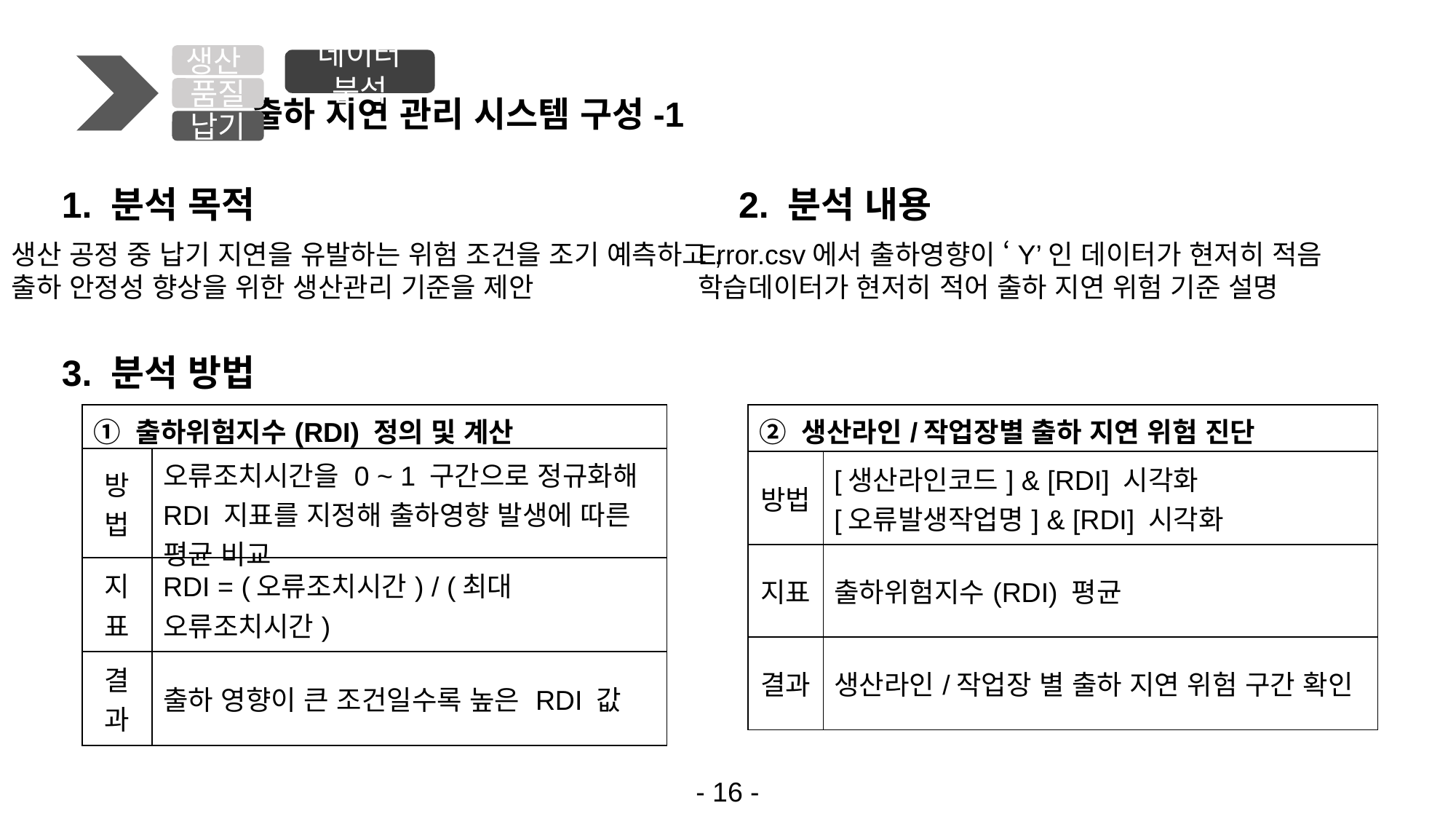

출하 지연 관리 시스템 구성-1

생산
품질
납기
데이터 분석
1. 분석 목적
2. 분석 내용
생산 공정 중 납기 지연을 유발하는 위험 조건을 조기 예측하고,
출하 안정성 향상을 위한 생산관리 기준을 제안
Error.csv에서 출하영향이 ‘Y’인 데이터가 현저히 적음
학습데이터가 현저히 적어 출하 지연 위험 기준 설명

3. 분석 방법
| ① 출하위험지수(RDI) 정의 및 계산 | ① 공정조건 기반으로 이상치 탐지 (Isolation Forest) |
| --- | --- |
| 방법 | 오류조치시간을 0 ~ 1 구간으로 정규화해 RDI 지표를 지정해 출하영향 발생에 따른 평균 비교 |
| 지표 | RDI = (오류조치시간) / (최대 오류조치시간) |
| 결과 | 출하 영향이 큰 조건일수록 높은 RDI 값 |
| ② 생산라인/작업장별 출하 지연 위험 진단 | ① 공정조건 기반으로 이상치 탐지 (Isolation Forest) |
| --- | --- |
| 방법 | [생산라인코드] & [RDI] 시각화 [오류발생작업명] & [RDI] 시각화 |
| 지표 | 출하위험지수(RDI) 평균 |
| 결과 | 생산라인/작업장 별 출하 지연 위험 구간 확인 |
- 16 -